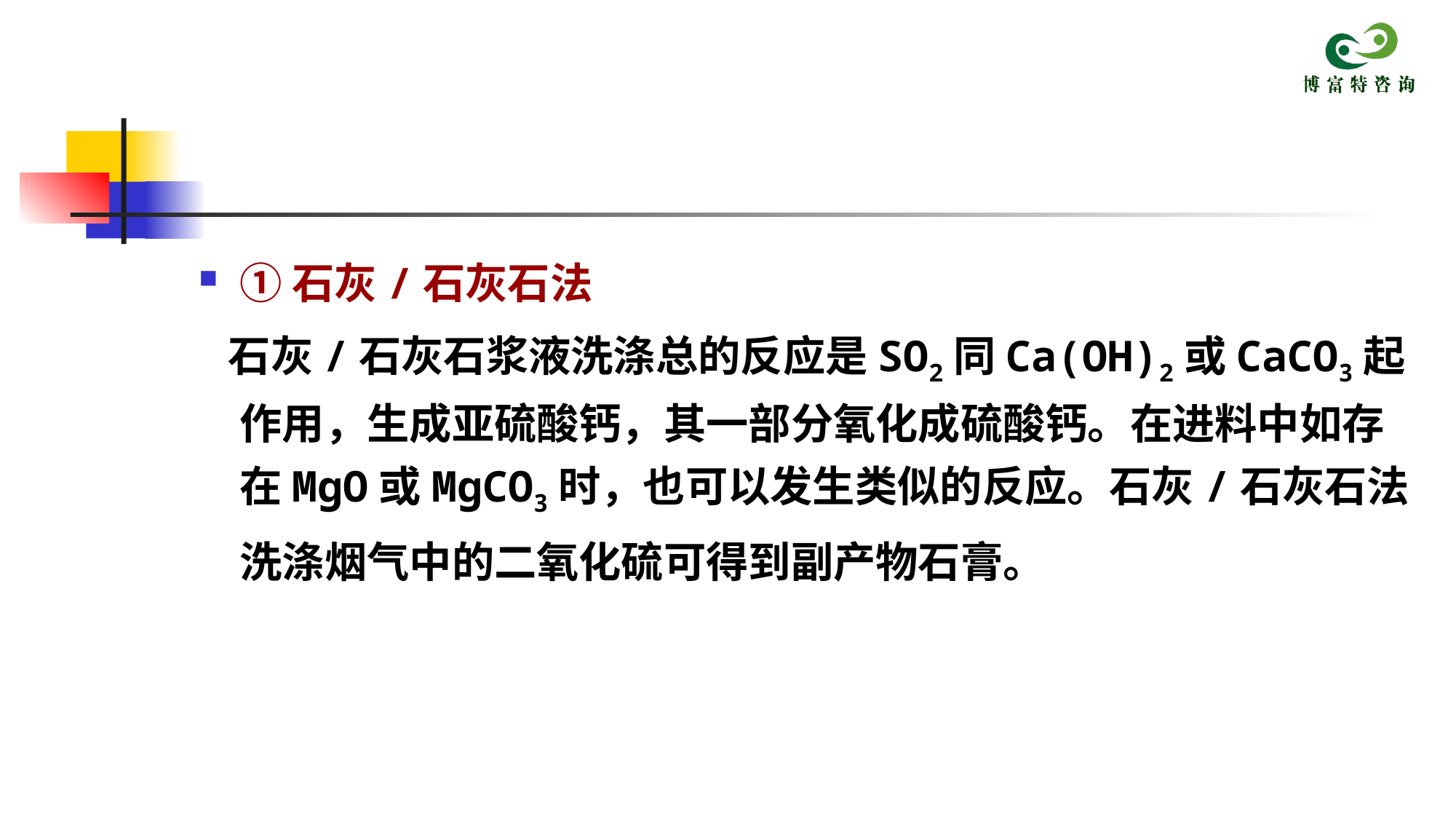

①石灰/石灰石法
  石灰/石灰石浆液洗涤总的反应是SO2同Ca(OH)2或CaCO3起作用，生成亚硫酸钙，其一部分氧化成硫酸钙。在进料中如存在MgO或MgCO3时，也可以发生类似的反应。石灰/石灰石法洗涤烟气中的二氧化硫可得到副产物石膏。